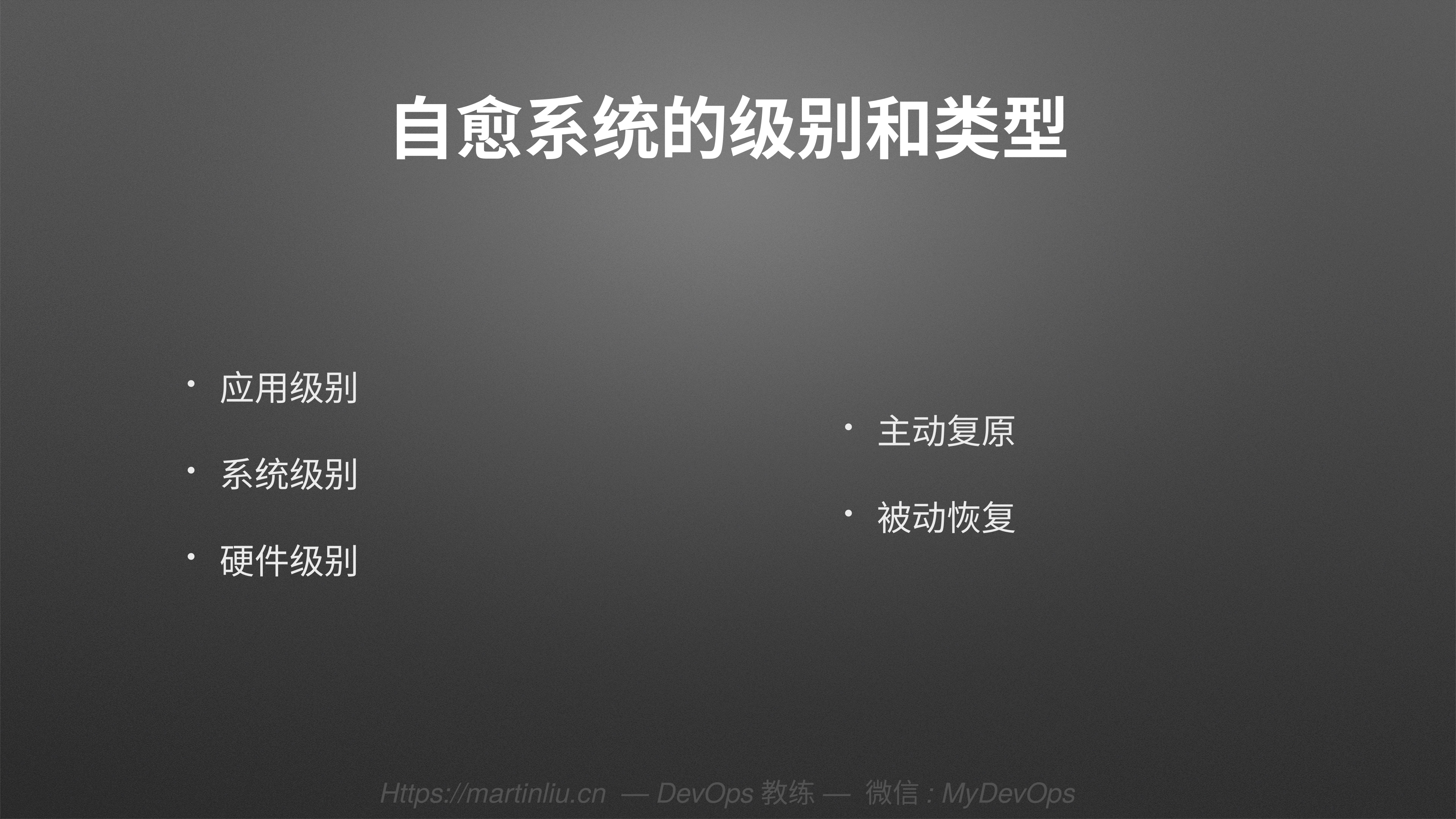

# 自愈系统的级别和类型
应用级别
系统级别
硬件级别
主动复原
被动恢复